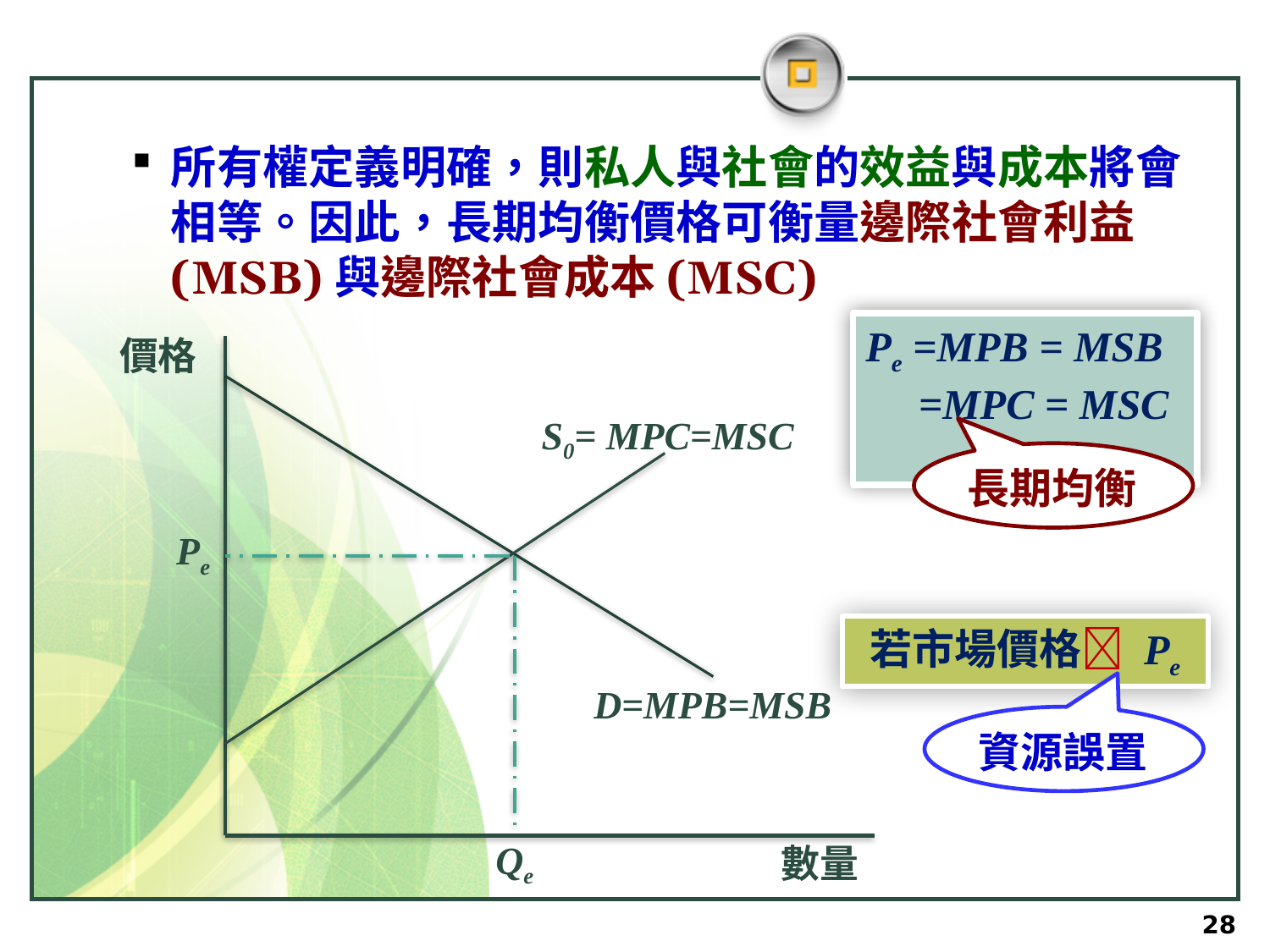

#
所有權定義明確，則私人與社會的效益與成本將會相等。因此，長期均衡價格可衡量邊際社會利益(MSB)與邊際社會成本(MSC)
Pe =MPB = MSB
     =MPC = MSC
價格
S0= MPC=MSC
長期均衡
Pe
若市場價格≠ Pe
D=MPB=MSB
資源誤置
Qe
數量
28